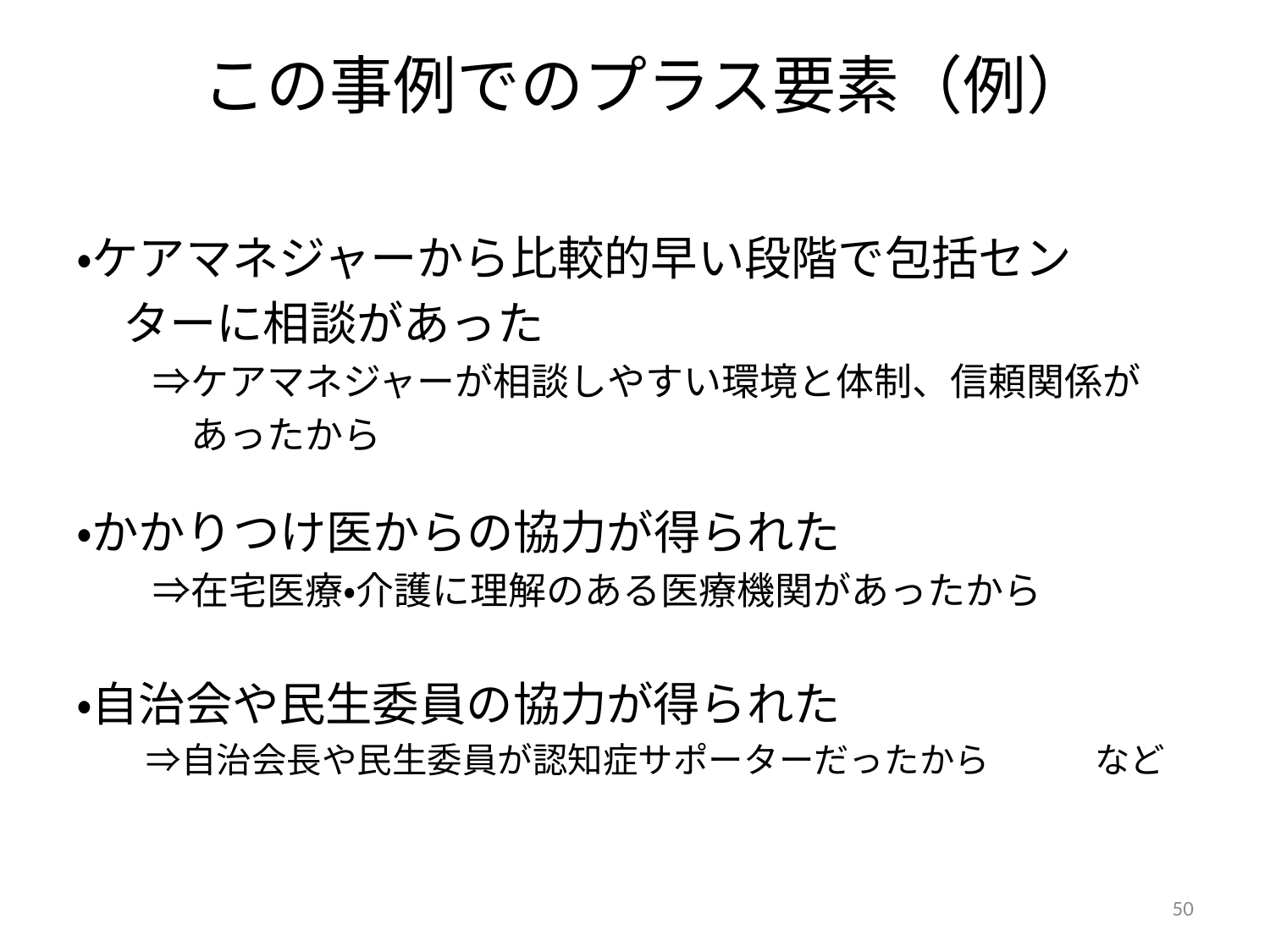

# この事例でのプラス要素（例）
・ケアマネジャーから比較的早い段階で包括セン
　ターに相談があった
　　⇒ケアマネジャーが相談しやすい環境と体制、信頼関係が
　　　あったから

・かかりつけ医からの協力が得られた
　　⇒在宅医療・介護に理解のある医療機関があったから

・自治会や民生委員の協力が得られた
　　⇒自治会長や民生委員が認知症サポーターだったから　　　など
50